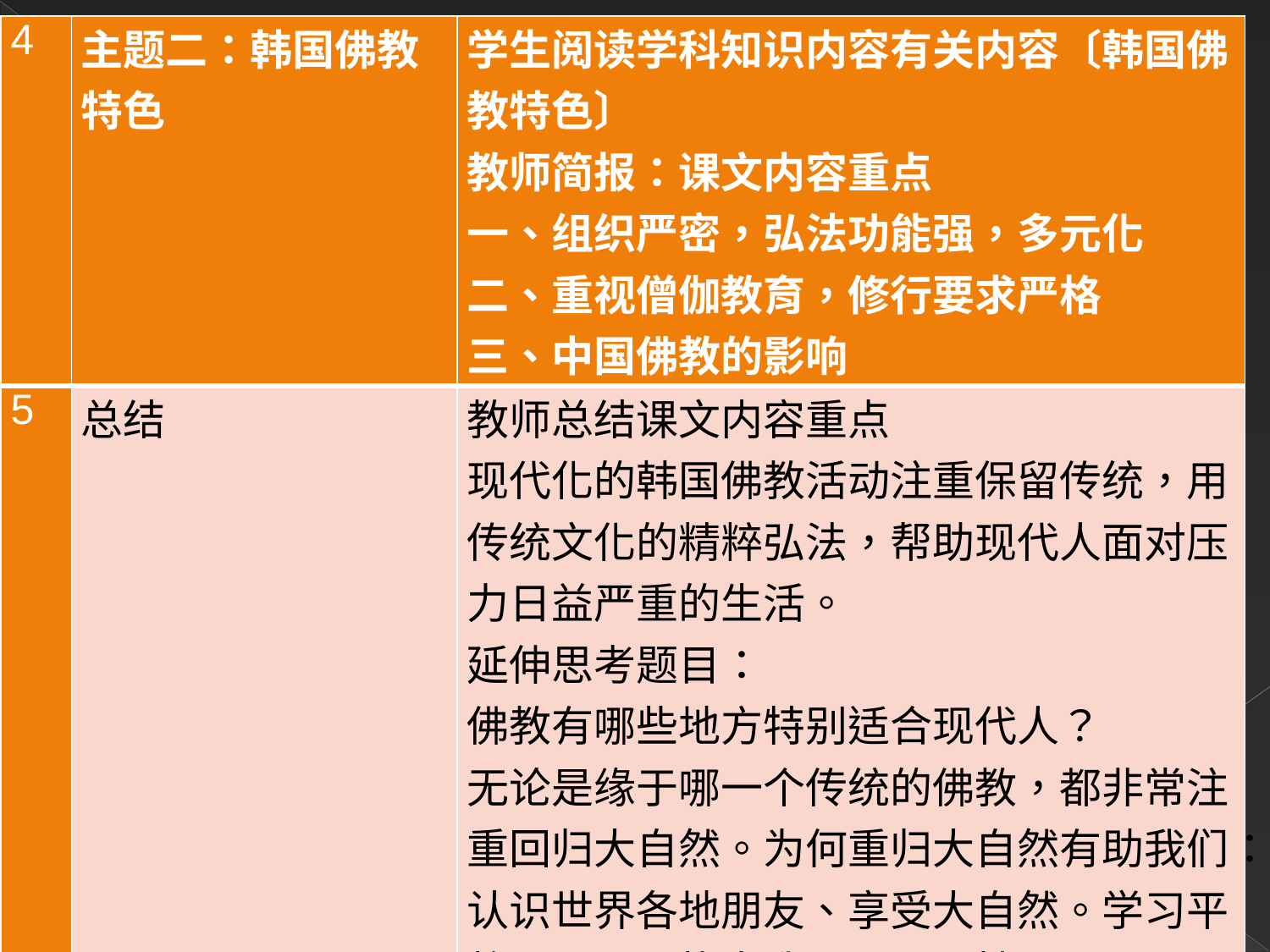

| 4 | 主题二：韩国佛教特色 | 学生阅读学科知识内容有关内容〔韩国佛教特色〕 教师简报：课文内容重点 一、组织严密，弘法功能强，多元化 二、重视僧伽教育，修行要求严格 三、中国佛教的影响 |
| --- | --- | --- |
| 5 | 总结 | 教师总结课文内容重点 现代化的韩国佛教活动注重保留传统，用传统文化的精粹弘法，帮助现代人面对压力日益严重的生活。 延伸思考题目： 佛教有哪些地方特别适合现代人？ 无论是缘于哪一个传统的佛教，都非常注重回归大自然。为何重归大自然有助我们：认识世界各地朋友、享受大自然。学习平静心灵、寻找自我、明心见性？ |
#